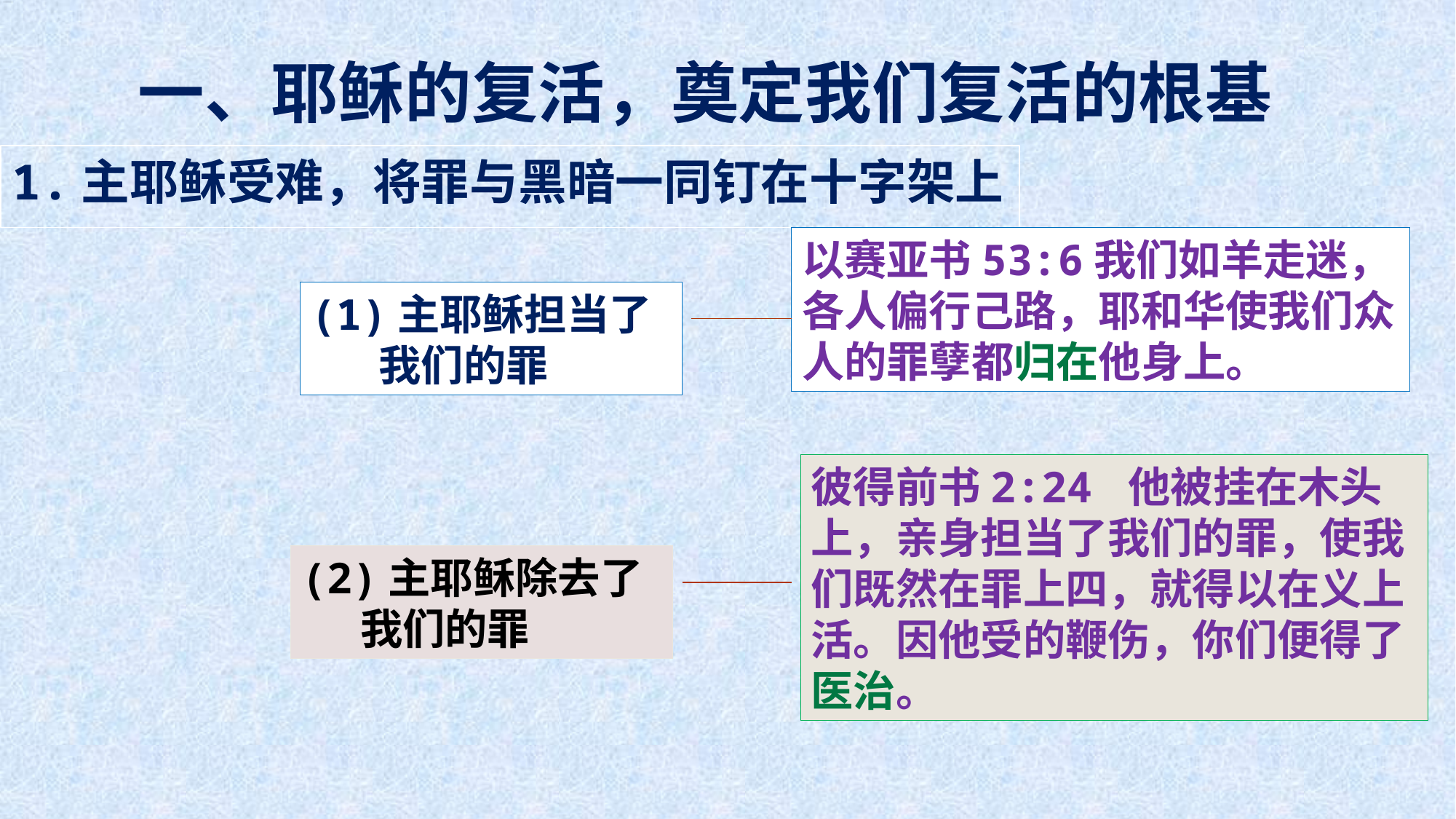

一、耶稣的复活，奠定我们复活的根基

1.主耶稣受难，将罪与黑暗一同钉在十字架上
以赛亚书53:6我们如羊走迷，各人偏行己路，耶和华使我们众人的罪孽都归在他身上。
(1)主耶稣担当了
      我们的罪
彼得前书2:24 他被挂在木头上，亲身担当了我们的罪，使我们既然在罪上四，就得以在义上活。因他受的鞭伤，你们便得了医治。
(2)主耶稣除去了
     我们的罪